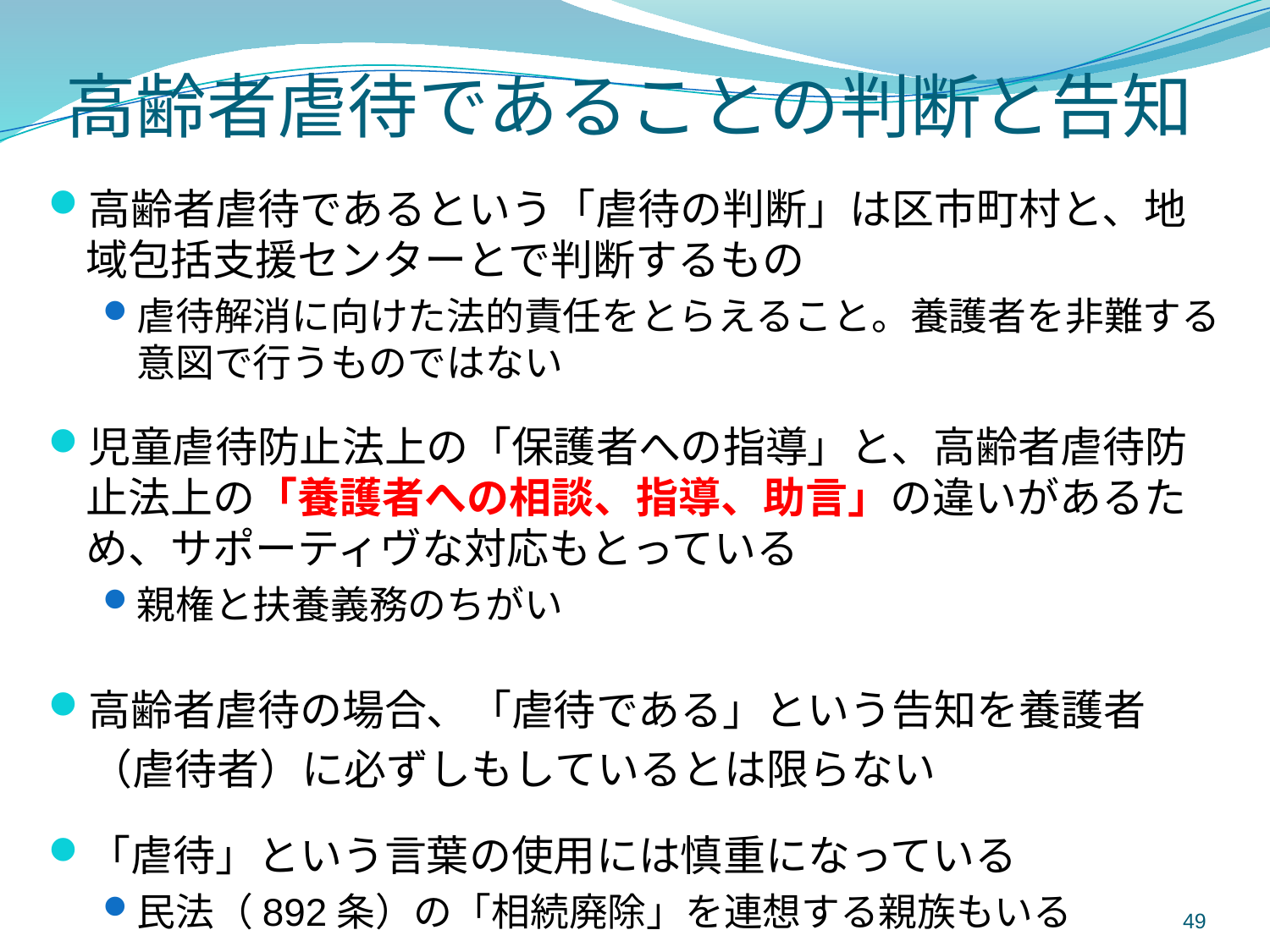

# 高齢者虐待であることの判断と告知
高齢者虐待であるという「虐待の判断」は区市町村と、地域包括支援センターとで判断するもの
虐待解消に向けた法的責任をとらえること。養護者を非難する意図で行うものではない

児童虐待防止法上の「保護者への指導」と、高齢者虐待防止法上の「養護者への相談、指導、助言」の違いがあるため、サポーティヴな対応もとっている
親権と扶養義務のちがい

高齢者虐待の場合、「虐待である」という告知を養護者
　（虐待者）に必ずしもしているとは限らない

「虐待」という言葉の使用には慎重になっている
民法（892条）の「相続廃除」を連想する親族もいる
49